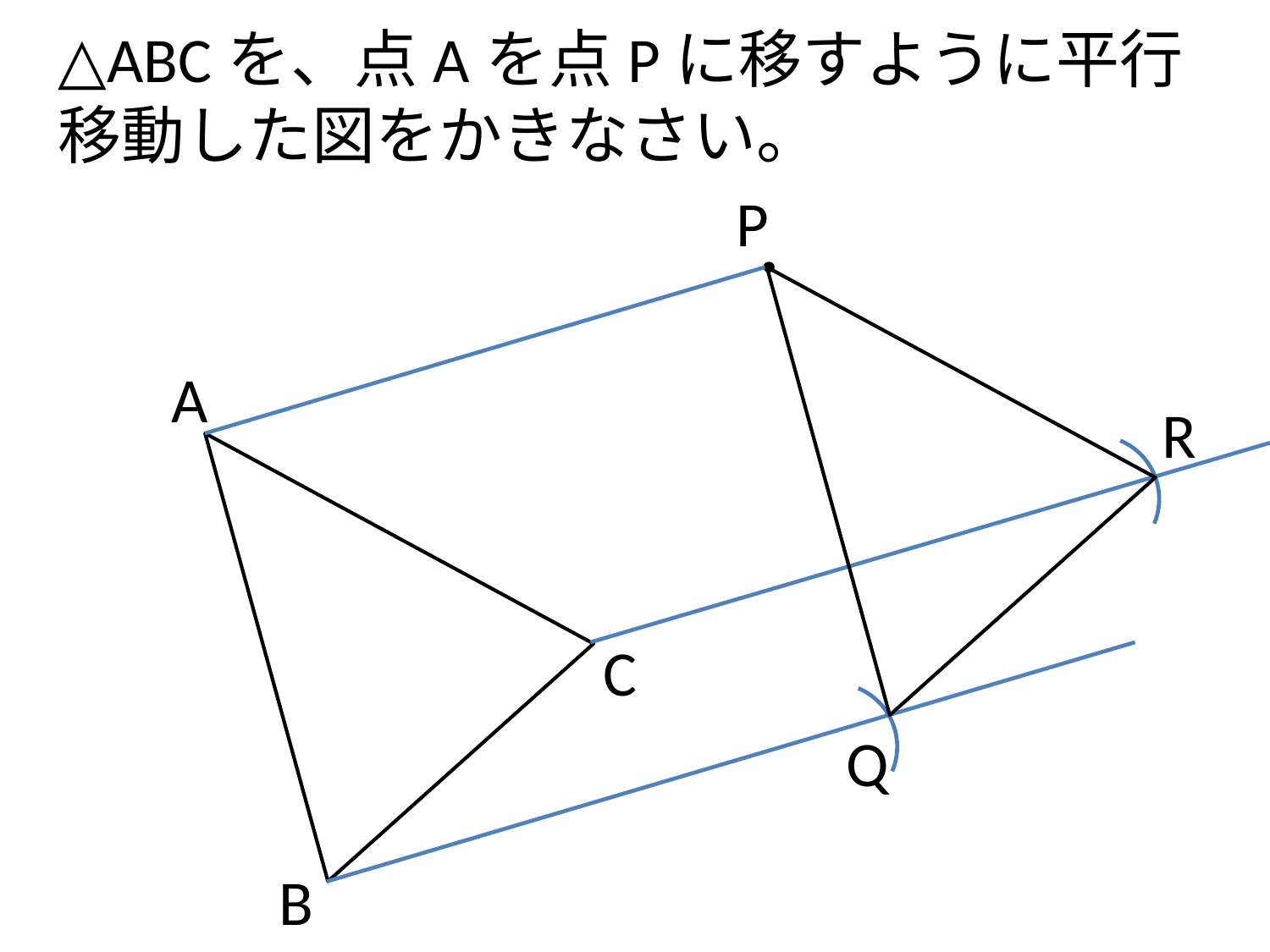

# △ABCを、点Aを点Pに移すように平行移動した図をかきなさい。
P

A
R

C

Q
B